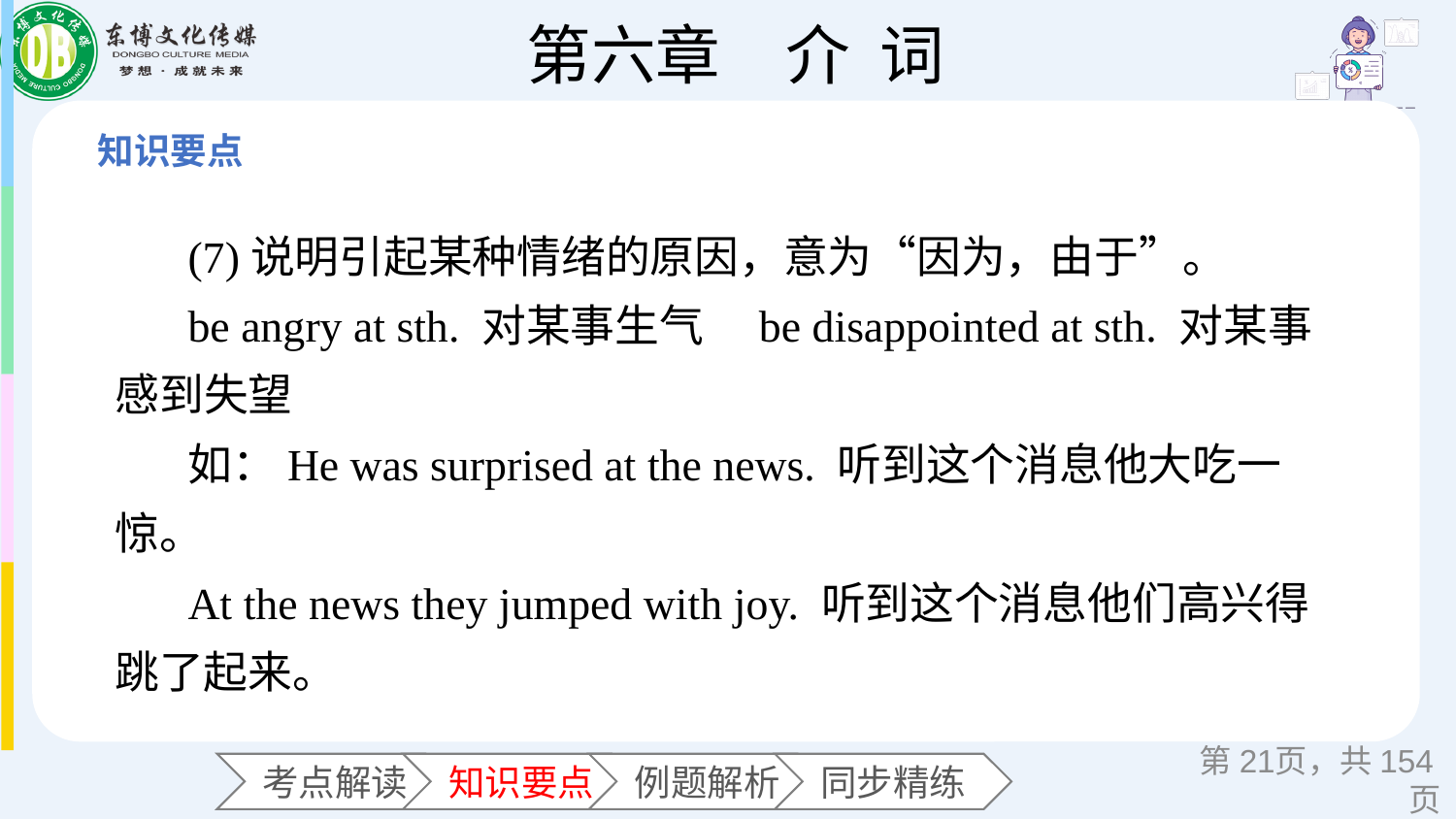

(7)说明引起某种情绪的原因，意为“因为，由于”。
be angry at sth. 对某事生气　be disappointed at sth. 对某事感到失望
如：He was surprised at the news. 听到这个消息他大吃一惊。
At the news they jumped with joy. 听到这个消息他们高兴得跳了起来。
第21页，共154页